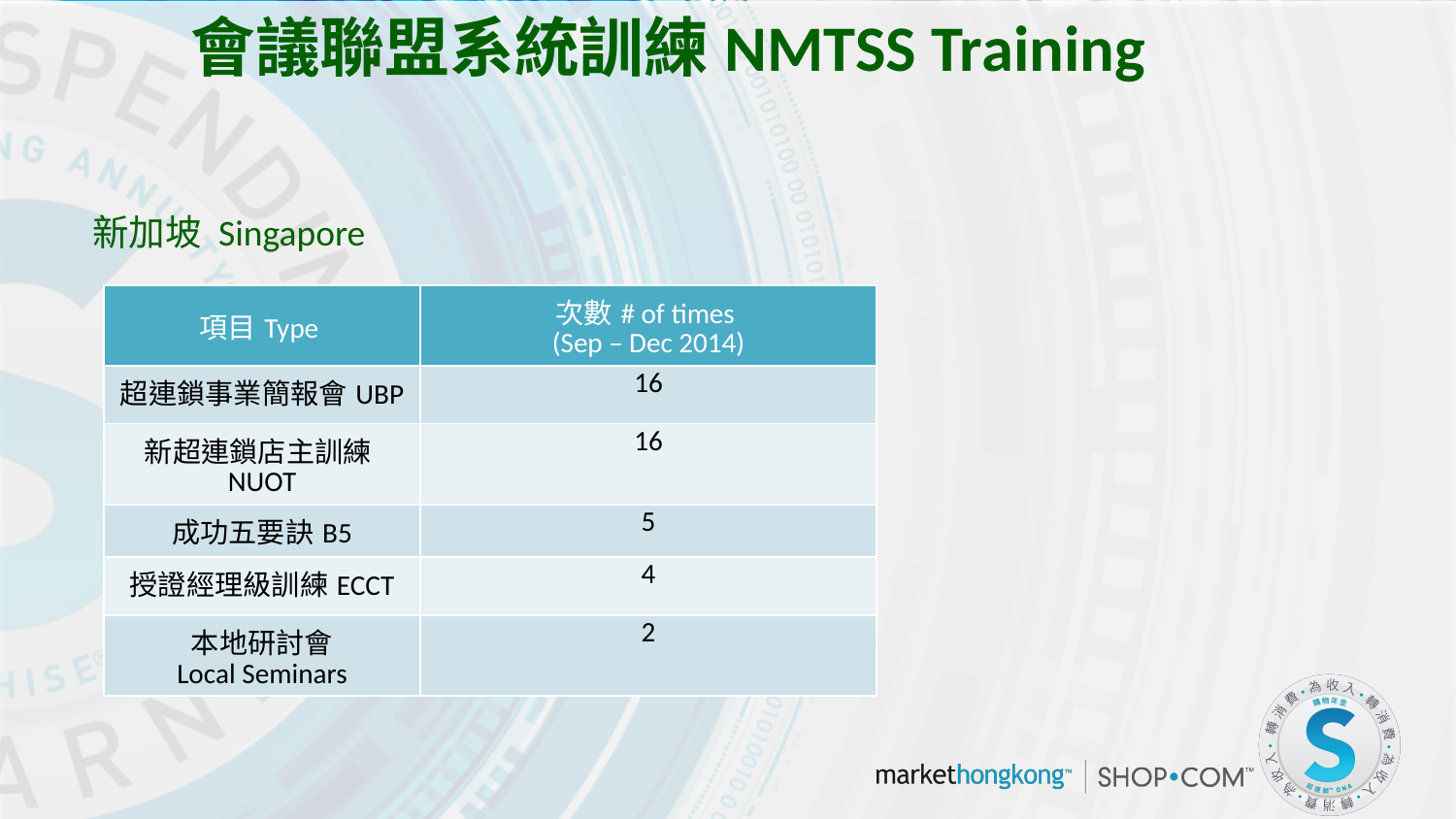

會議聯盟系統訓練NMTSS Training
新加坡 Singapore
| 項目Type | 次數# of times (Sep – Dec 2014) |
| --- | --- |
| 超連鎖事業簡報會UBP | 16 |
| 新超連鎖店主訓練NUOT | 16 |
| 成功五要訣B5 | 5 |
| 授證經理級訓練ECCT | 4 |
| 本地研討會 Local Seminars | 2 |